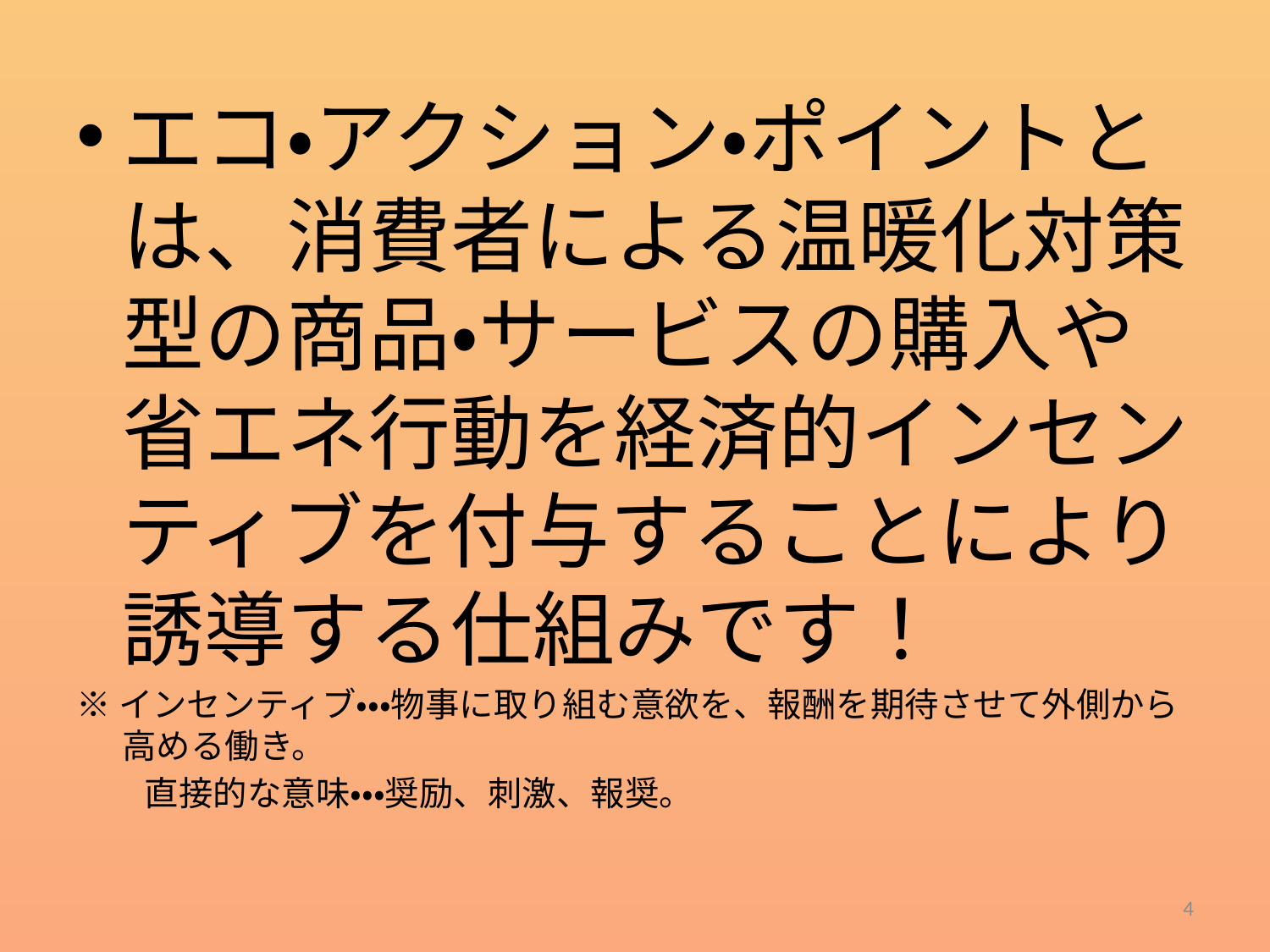

#
エコ・アクション・ポイントとは、消費者による温暖化対策型の商品・サービスの購入や省エネ行動を経済的インセンティブを付与することにより誘導する仕組みです！
※インセンティブ・・・物事に取り組む意欲を、報酬を期待させて外側から高める働き。
　　直接的な意味・・・奨励、刺激、報奨。
4